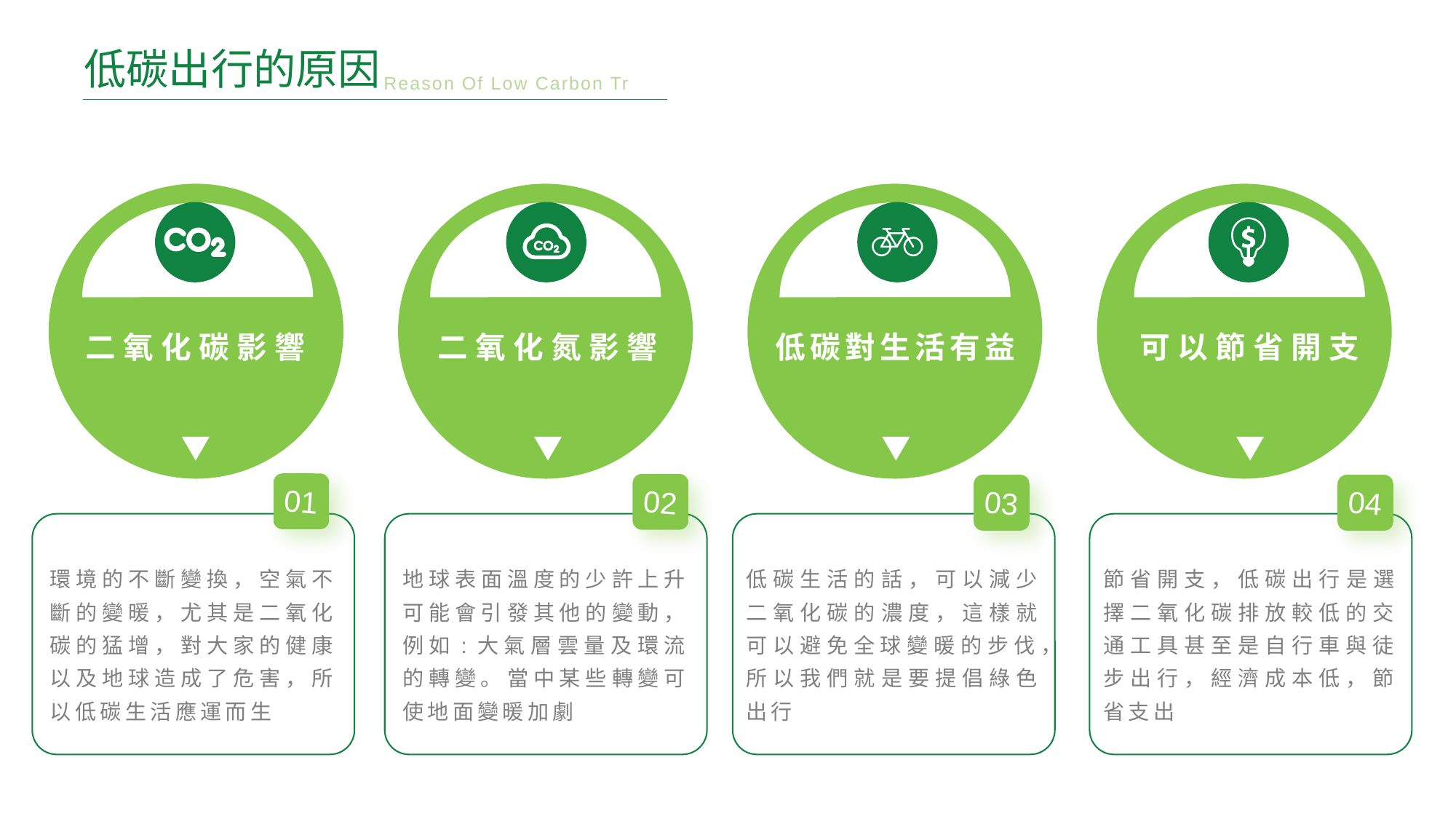

低碳出行的原因
Reason Of Low Carbon Travel

二氧化碳影響
二氧化氮影響
低碳對生活有益
可以節省開支

01
02
03
04

環境的不斷變換，空氣不斷的變暖，尤其是二氧化碳的猛增，對大家的健康以及地球造成了危害，所以低碳生活應運而生
地球表面溫度的少許上升可能會引發其他的變動，例如:大氣層雲量及環流的轉變。當中某些轉變可使地面變暖加劇
低碳生活的話，可以減少二氧化碳的濃度，這樣就可以避免全球變暖的步伐，所以我們就是要提倡綠色出行
節省開支，低碳出行是選擇二氧化碳排放較低的交通工具甚至是自行車與徒步出行，經濟成本低，節省支出